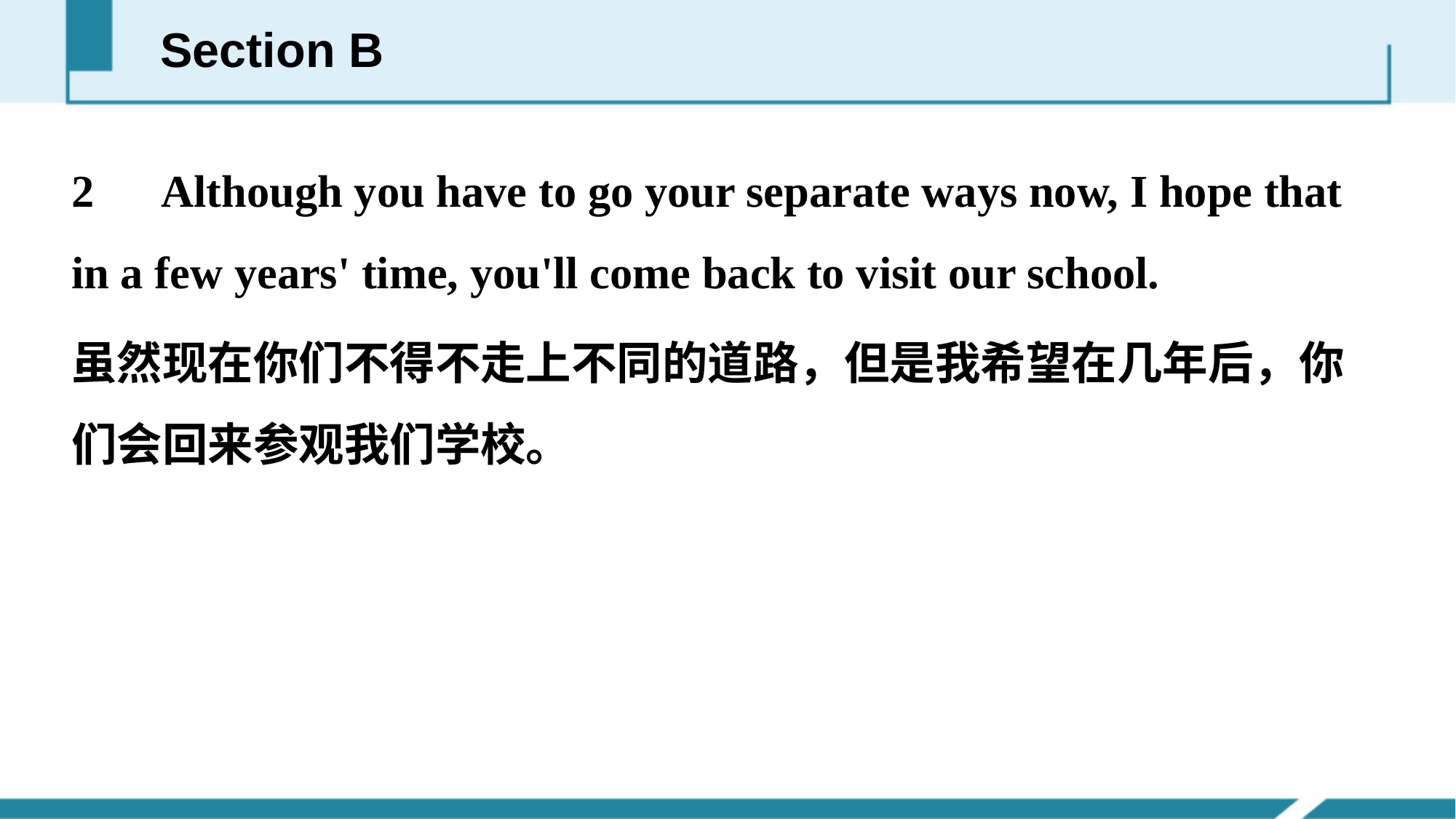

Section B
2　Although you have to go your separate ways now, I hope that in a few years' time, you'll come back to visit our school.
虽然现在你们不得不走上不同的道路，但是我希望在几年后，你们会回来参观我们学校。